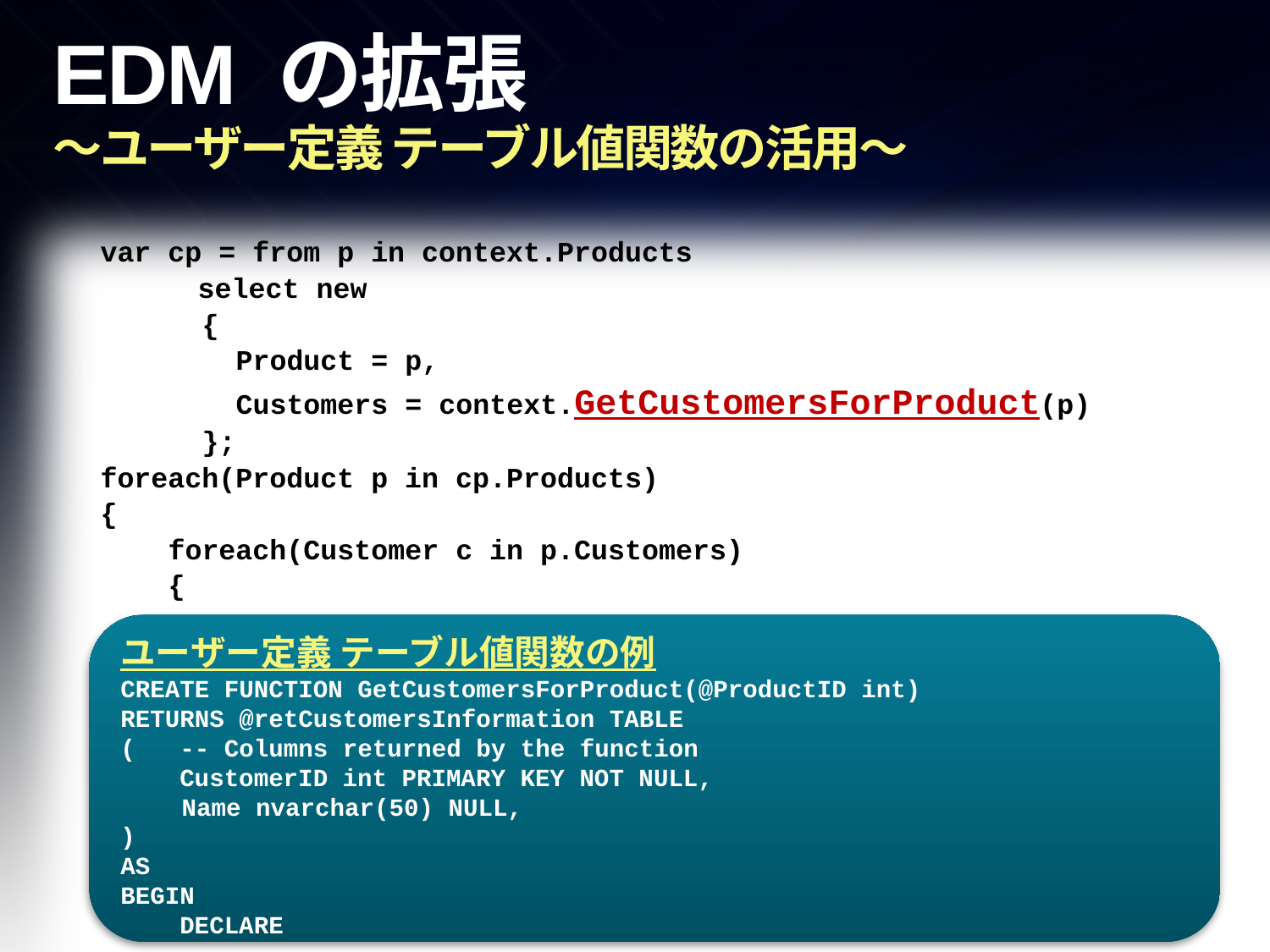

# EDM の拡張 ～ユーザー定義 テーブル値関数の活用～

var cp = from p in context.Products
　 　　select new
      {
        Product = p,
        Customers = context.GetCustomersForProduct(p)
      };
foreach(Product p in cp.Products)
{
    foreach(Customer c in p.Customers)
    {

ユーザー定義 テーブル値関数の例
CREATE FUNCTION GetCustomersForProduct(@ProductID int)
RETURNS @retCustomersInformation TABLE
(   -- Columns returned by the function
    CustomerID int PRIMARY KEY NOT NULL,
　　 Name nvarchar(50) NULL,
)
AS
BEGIN
    DECLARE